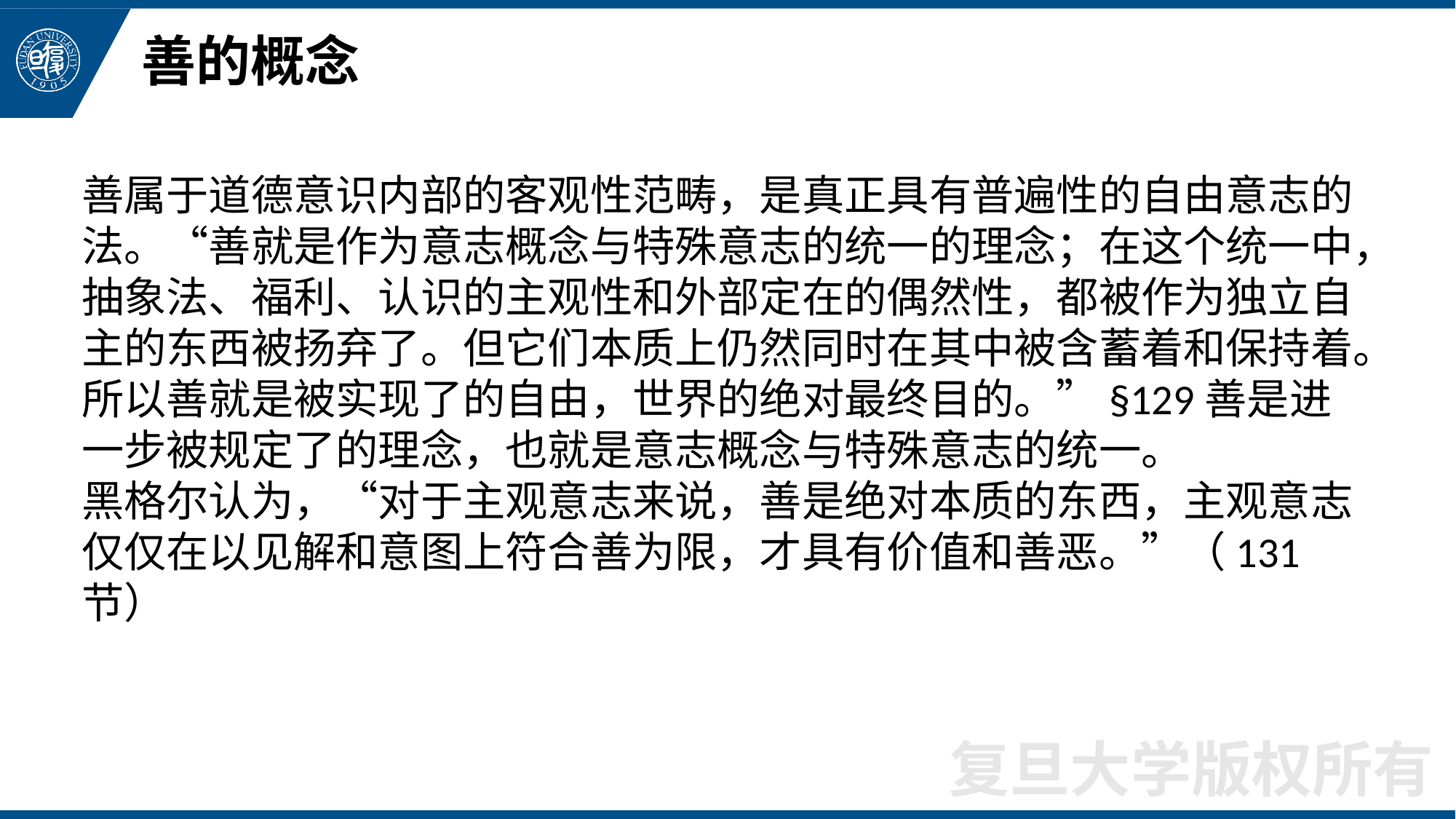

# 善的概念
善属于道德意识内部的客观性范畴，是真正具有普遍性的自由意志的法。“善就是作为意志概念与特殊意志的统一的理念；在这个统一中，抽象法、福利、认识的主观性和外部定在的偶然性，都被作为独立自主的东西被扬弃了。但它们本质上仍然同时在其中被含蓄着和保持着。所以善就是被实现了的自由，世界的绝对最终目的。”§129善是进一步被规定了的理念，也就是意志概念与特殊意志的统一。
黑格尔认为，“对于主观意志来说，善是绝对本质的东西，主观意志仅仅在以见解和意图上符合善为限，才具有价值和善恶。”（131节）